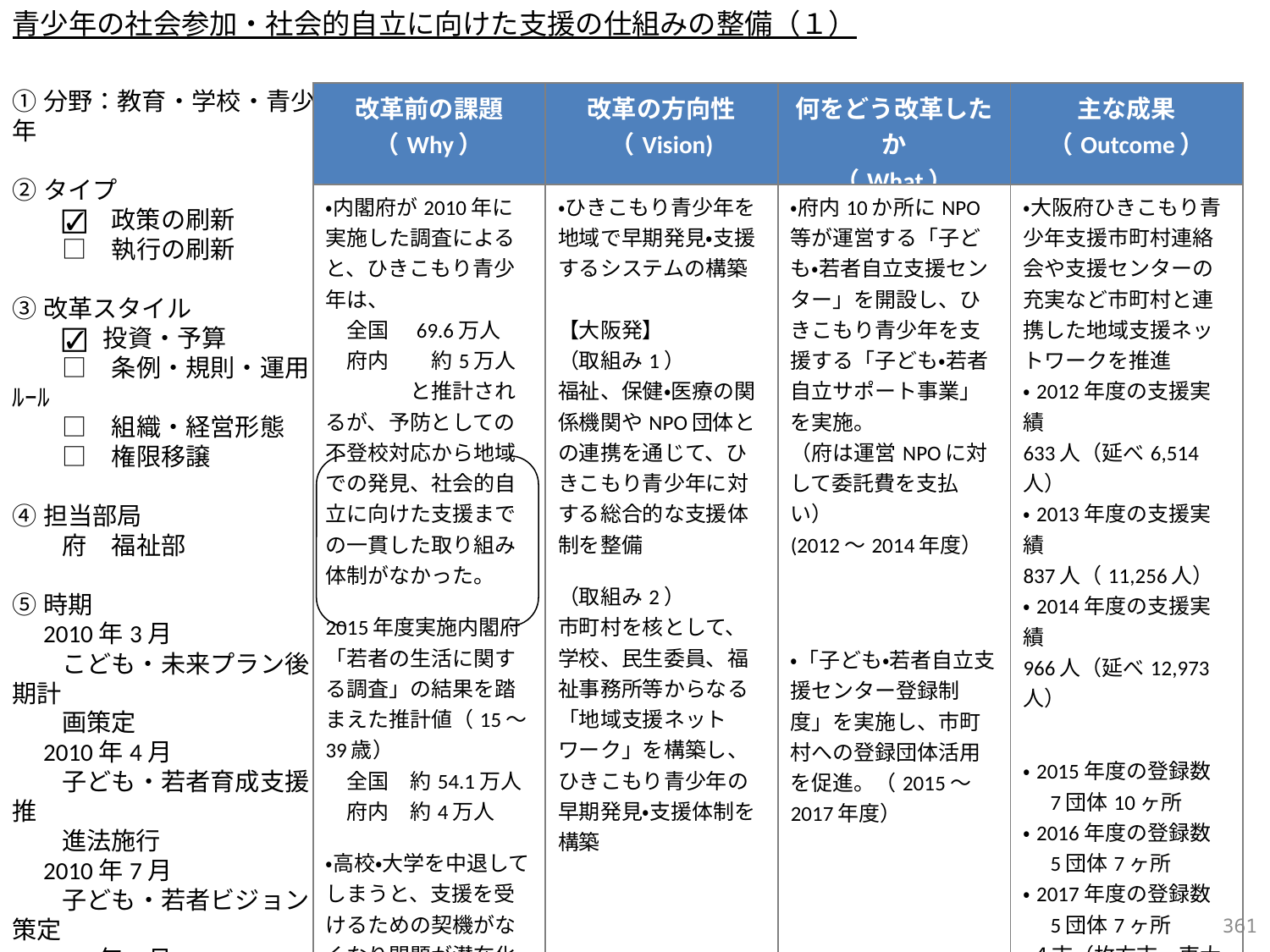

青少年の社会参加・社会的自立に向けた支援の仕組みの整備（１）
①分野：教育・学校・青少年

②タイプ
　　☑　政策の刷新
　　□　執行の刷新

③改革スタイル
　　☑   投資・予算
　　□　条例・規則・運用ﾙｰﾙ
　　□　組織・経営形態
　　□　権限移譲

④担当部局
　　府　福祉部

⑤時期
　2010年3月
　　こども・未来プラン後期計
　　画策定
　2010年4月
　　子ども・若者育成支援推
　　進法施行
　2010年7月
　　子ども・若者ビジョン策定
　2015年3月
　　大阪府子ども総合計画策
　　定
| 改革前の課題 （Why） | 改革の方向性 （Vision) | 何をどう改革したか （What） | 主な成果 （Outcome） |
| --- | --- | --- | --- |
| ・内閣府が2010年に実施した調査によると、ひきこもり青少年は、　 　全国　69.6万人 　府内　　約5万人　　　　と推計されるが、予防としての不登校対応から地域での発見、社会的自立に向けた支援までの一貫した取り組み体制がなかった。 2015年度実施内閣府「若者の生活に関する調査」の結果を踏まえた推計値（15～39歳） 　全国　約54.1万人 　府内　約4万人 ・高校・大学を中退してしまうと、支援を受けるための契機がなくなり問題が潜在化。 加えて支援にあたるNPO等の社会的資源が不足している状況にある。 | ・ひきこもり青少年を地域で早期発見・支援するシステムの構築 　　　　　　　　【大阪発】 （取組み1） 福祉、保健・医療の関係機関やNPO団体との連携を通じて、ひきこもり青少年に対する総合的な支援体制を整備 （取組み2） 市町村を核として、学校、民生委員、福祉事務所等からなる「地域支援ネットワーク」を構築し、ひきこもり青少年の早期発見・支援体制を構築 | ・府内10か所にNPO等が運営する「子ども・若者自立支援センター」を開設し、ひきこもり青少年を支援する「子ども・若者自立サポート事業」を実施。 （府は運営NPOに対して委託費を支払い） (2012～2014年度） ・「子ども・若者自立支援センター登録制度」を実施し、市町村への登録団体活用を促進。（2015～2017年度） | ・大阪府ひきこもり青少年支援市町村連絡会や支援センターの充実など市町村と連携した地域支援ネットワークを推進 ・2012年度の支援実績 633人（延べ6,514人） ・2013年度の支援実績 837人（11,256人） ・2014年度の支援実績 966人（延べ12,973人） ・2015年度の登録数 　7団体10ヶ所 ・2016年度の登録数 　5団体7ヶ所 ・2017年度の登録数 　5団体7ヶ所 ・４市（枚方市、東大阪市、大東市、泉佐野市）が登録団体へ事業を委託。 |

361